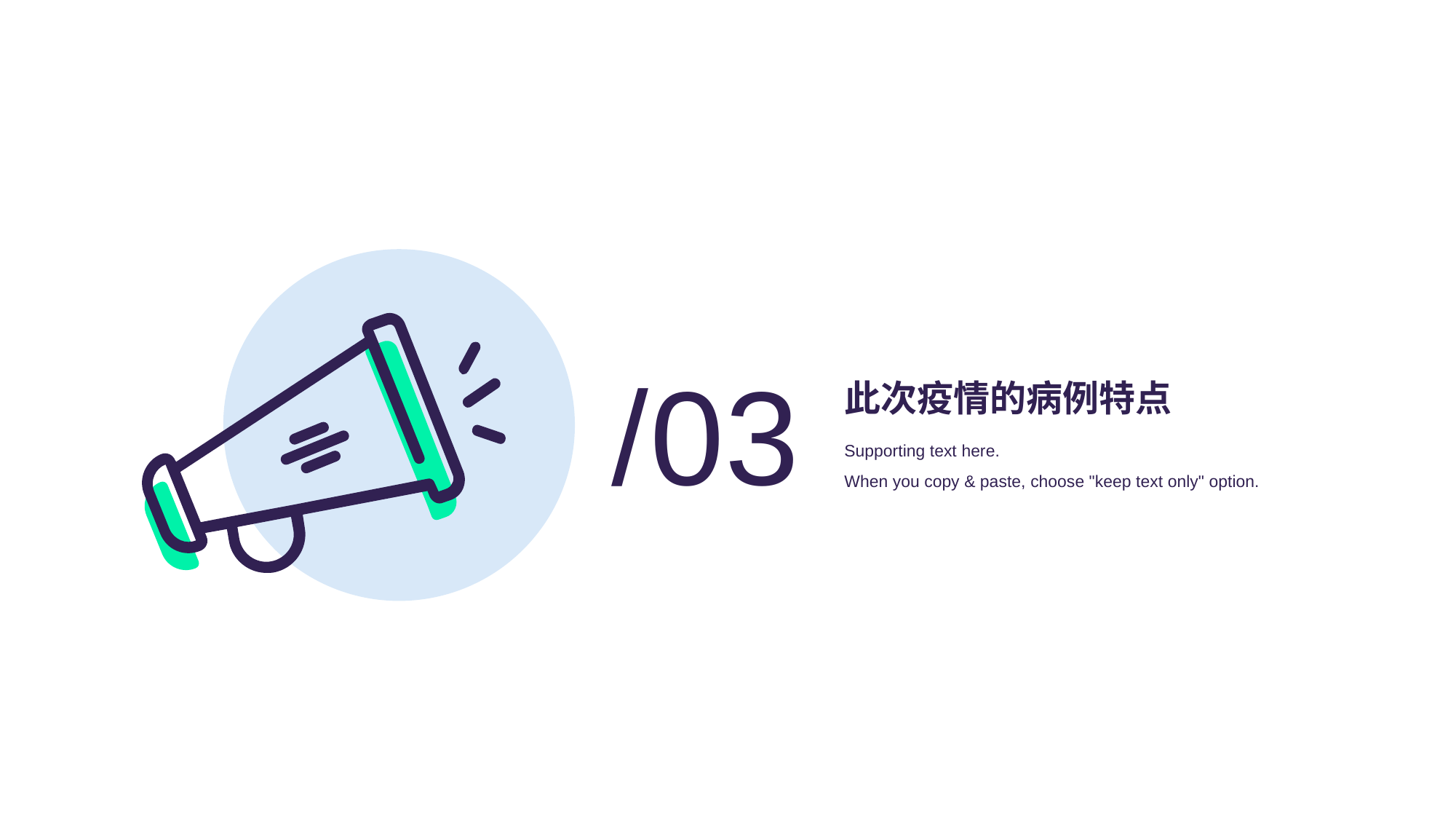

# 此次疫情的病例特点
/03
Supporting text here.
When you copy & paste, choose "keep text only" option.